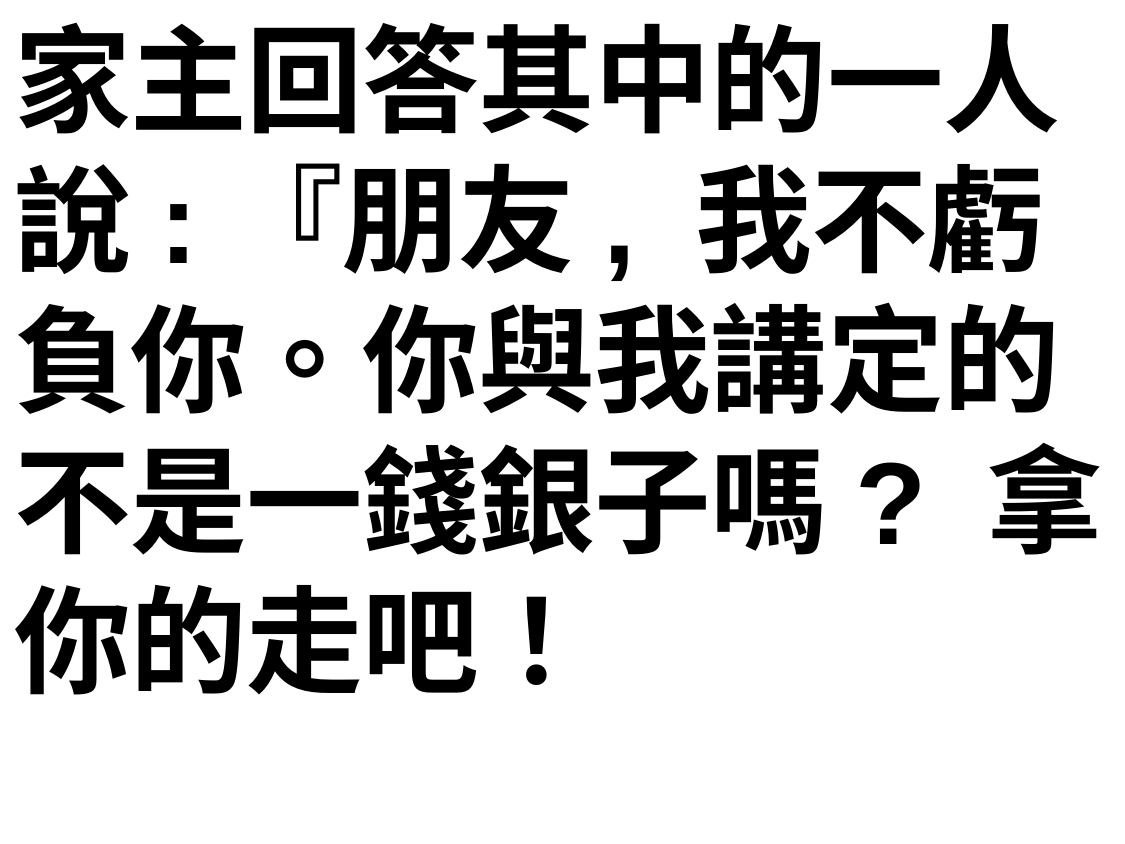

家主回答其中的一人說:『朋友, 我不虧負你。你與我講定的不是一錢銀子嗎? 拿你的走吧！

我給那後來的和給你一樣, 這是我願意的。 我的東西難道不可隨我的意思用嗎？因為我做好人, 你就紅了眼嗎？』 這樣, 那在後的將要在前, 在前的將要在後了。